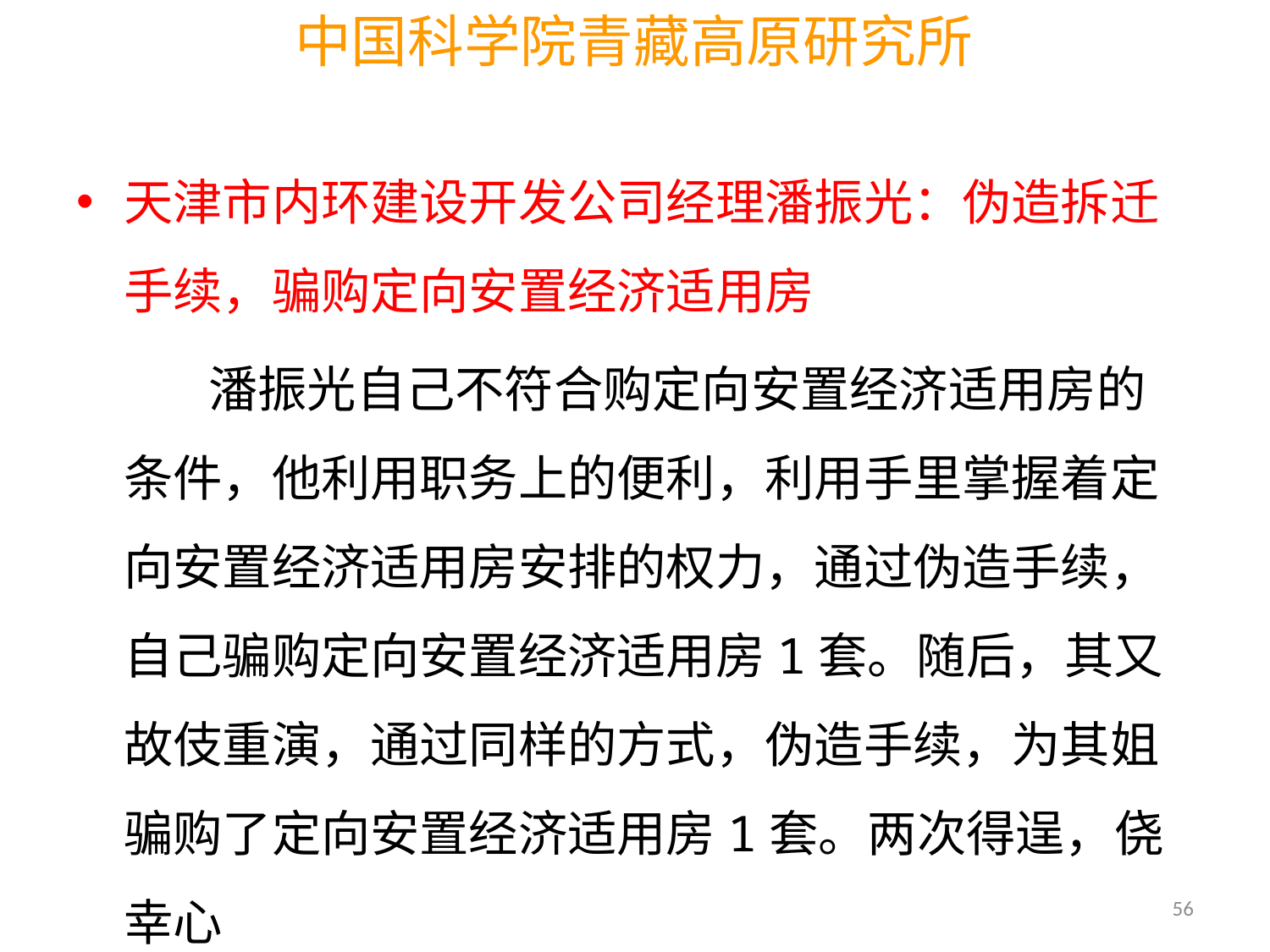

天津市内环建设开发公司经理潘振光：伪造拆迁手续，骗购定向安置经济适用房
  　　潘振光自己不符合购定向安置经济适用房的条件，他利用职务上的便利，利用手里掌握着定向安置经济适用房安排的权力，通过伪造手续，自己骗购定向安置经济适用房1套。随后，其又故伎重演，通过同样的方式，伪造手续，为其姐骗购了定向安置经济适用房1套。两次得逞，侥幸心
56